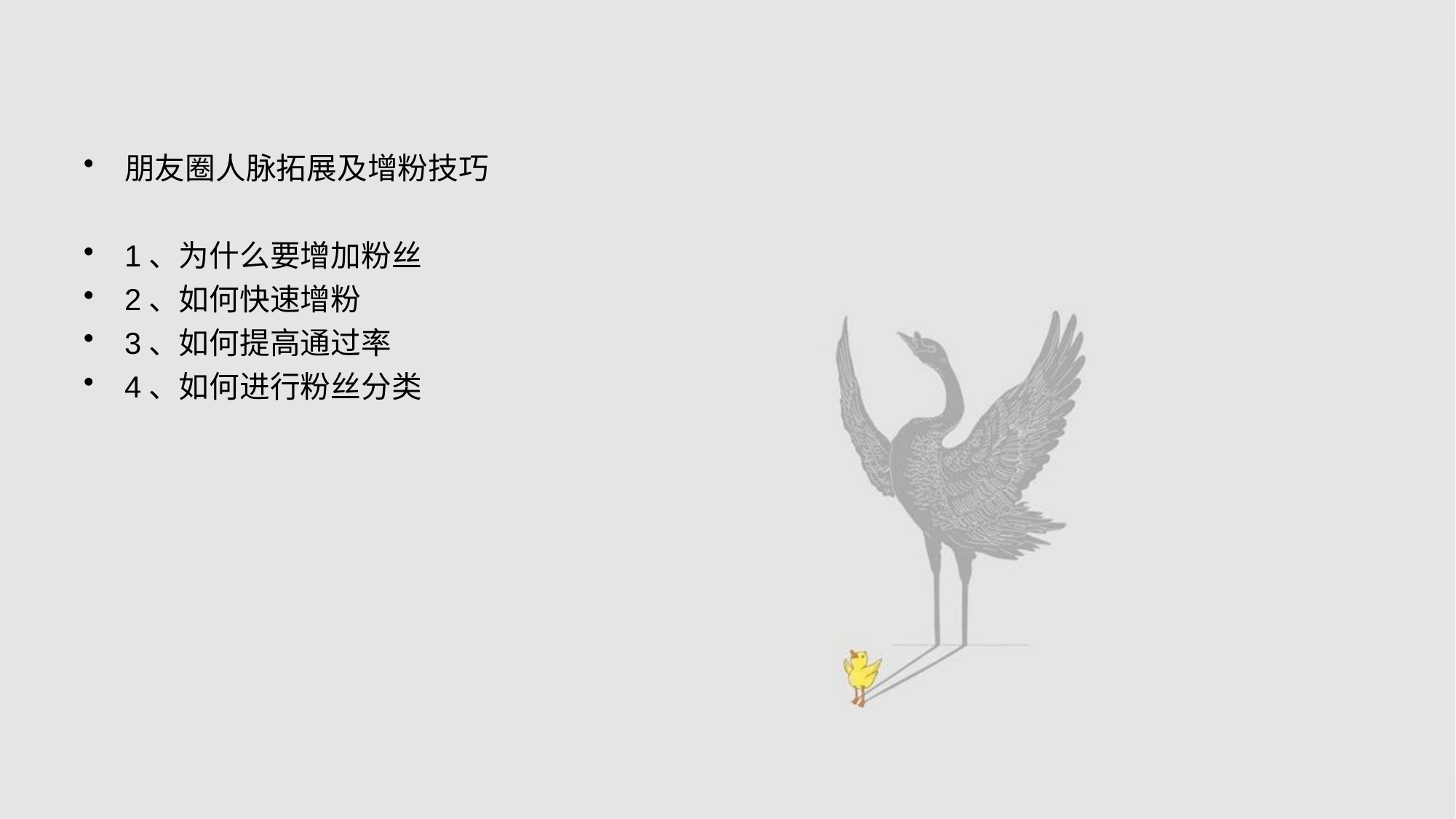

#
朋友圈人脉拓展及增粉技巧

1、为什么要增加粉丝
2、如何快速增粉
3、如何提高通过率
4、如何进行粉丝分类